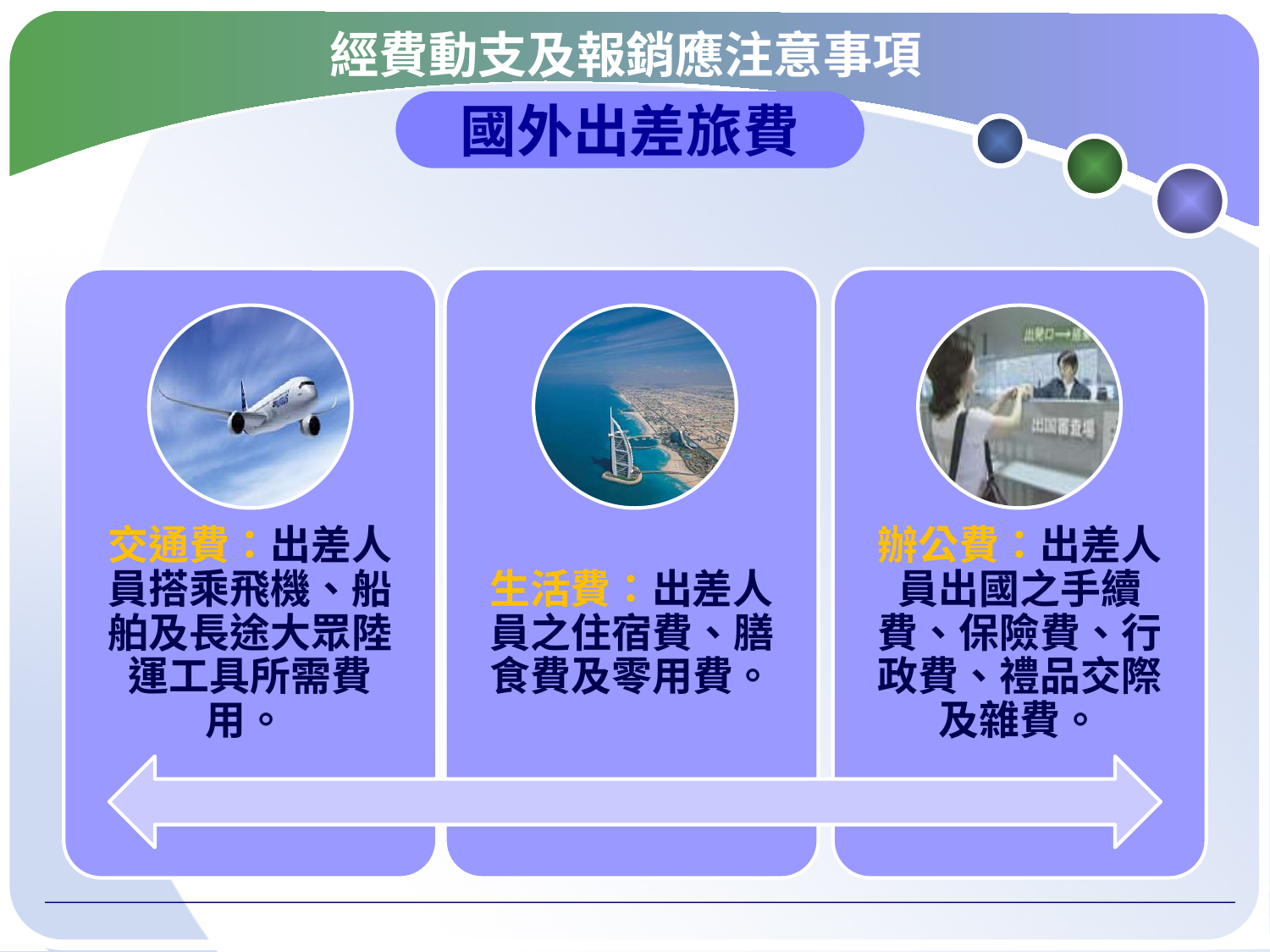

# 經費動支及報銷應注意事項
國外出差旅費
交通費：出差人員搭乘飛機、船舶及長途大眾陸運工具所需費用。
生活費：出差人員之住宿費、膳食費及零用費。
辦公費：出差人員出國之手續費、保險費、行政費、禮品交際及雜費。